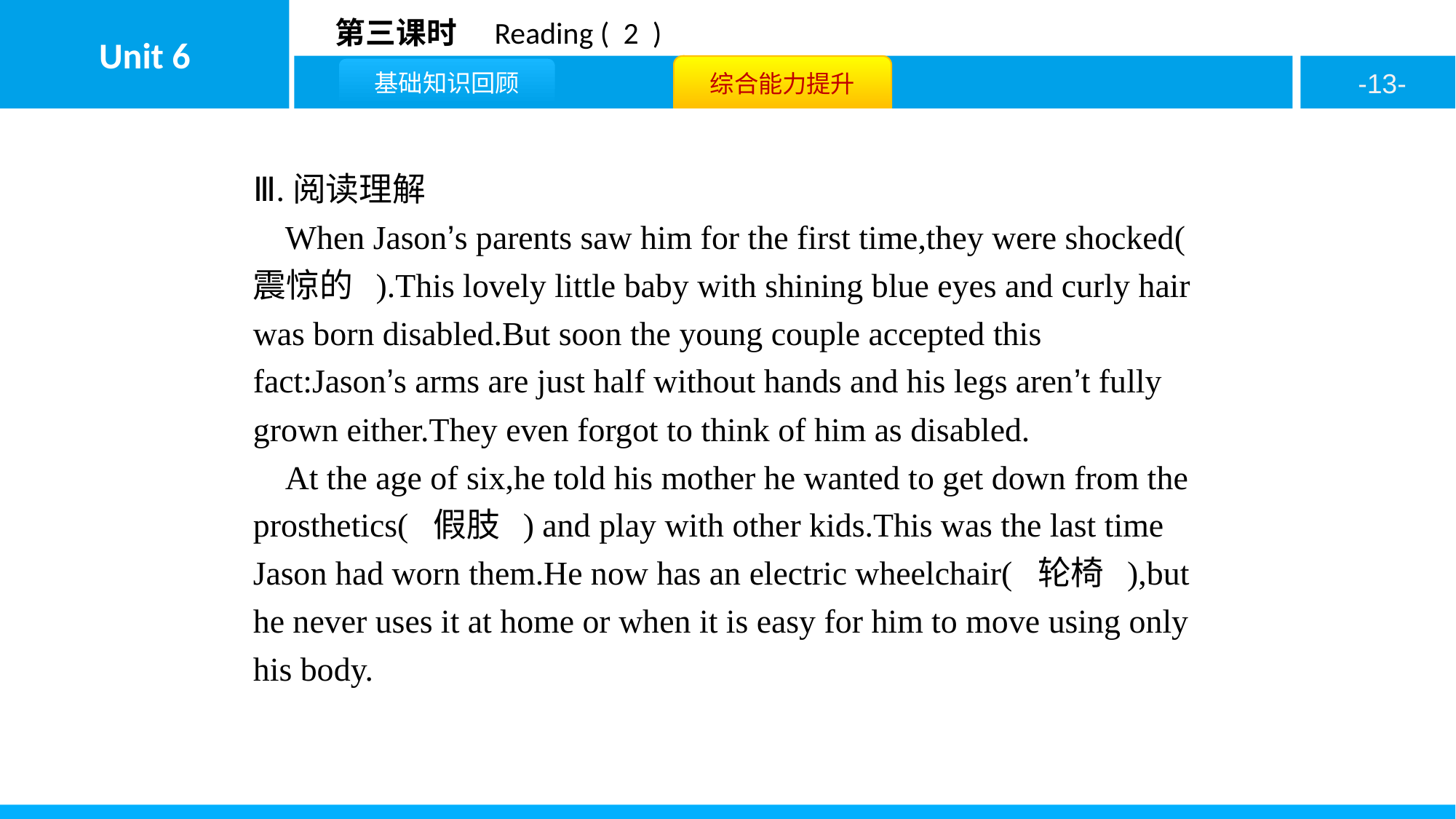

Ⅲ.阅读理解
When Jason’s parents saw him for the first time,they were shocked(  震惊的  ).This lovely little baby with shining blue eyes and curly hair was born disabled.But soon the young couple accepted this fact:Jason’s arms are just half without hands and his legs aren’t fully grown either.They even forgot to think of him as disabled.
At the age of six,he told his mother he wanted to get down from the prosthetics(  假肢  ) and play with other kids.This was the last time Jason had worn them.He now has an electric wheelchair(  轮椅  ),but he never uses it at home or when it is easy for him to move using only his body.